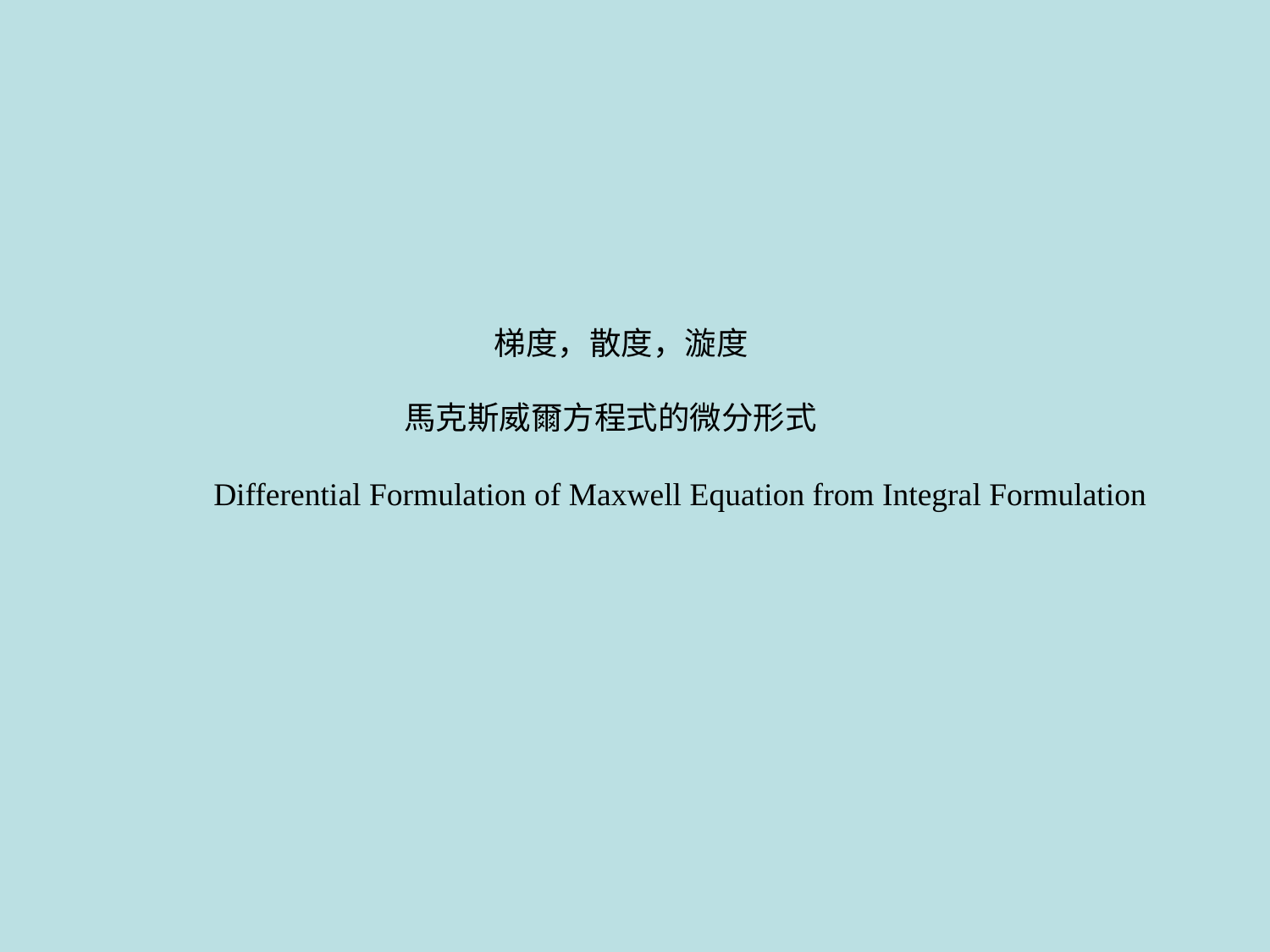

梯度，散度，漩度
馬克斯威爾方程式的微分形式
Differential Formulation of Maxwell Equation from Integral Formulation